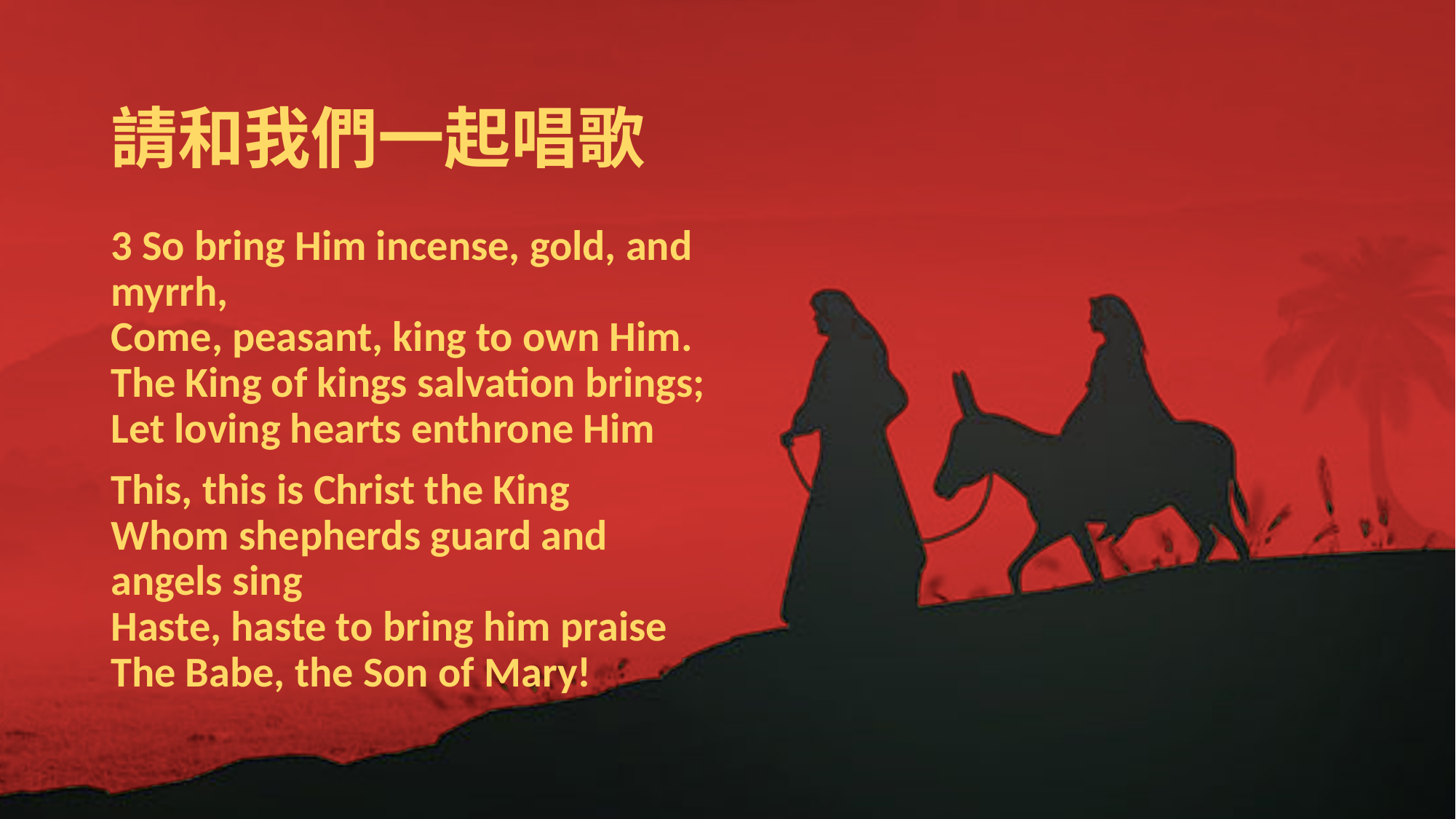

#
請和我們一起唱歌
3 So bring Him incense, gold, and myrrh,
Come, peasant, king to own Him.
The King of kings salvation brings;
Let loving hearts enthrone Him
This, this is Christ the King
Whom shepherds guard and angels sing
Haste, haste to bring him praise
The Babe, the Son of Mary!